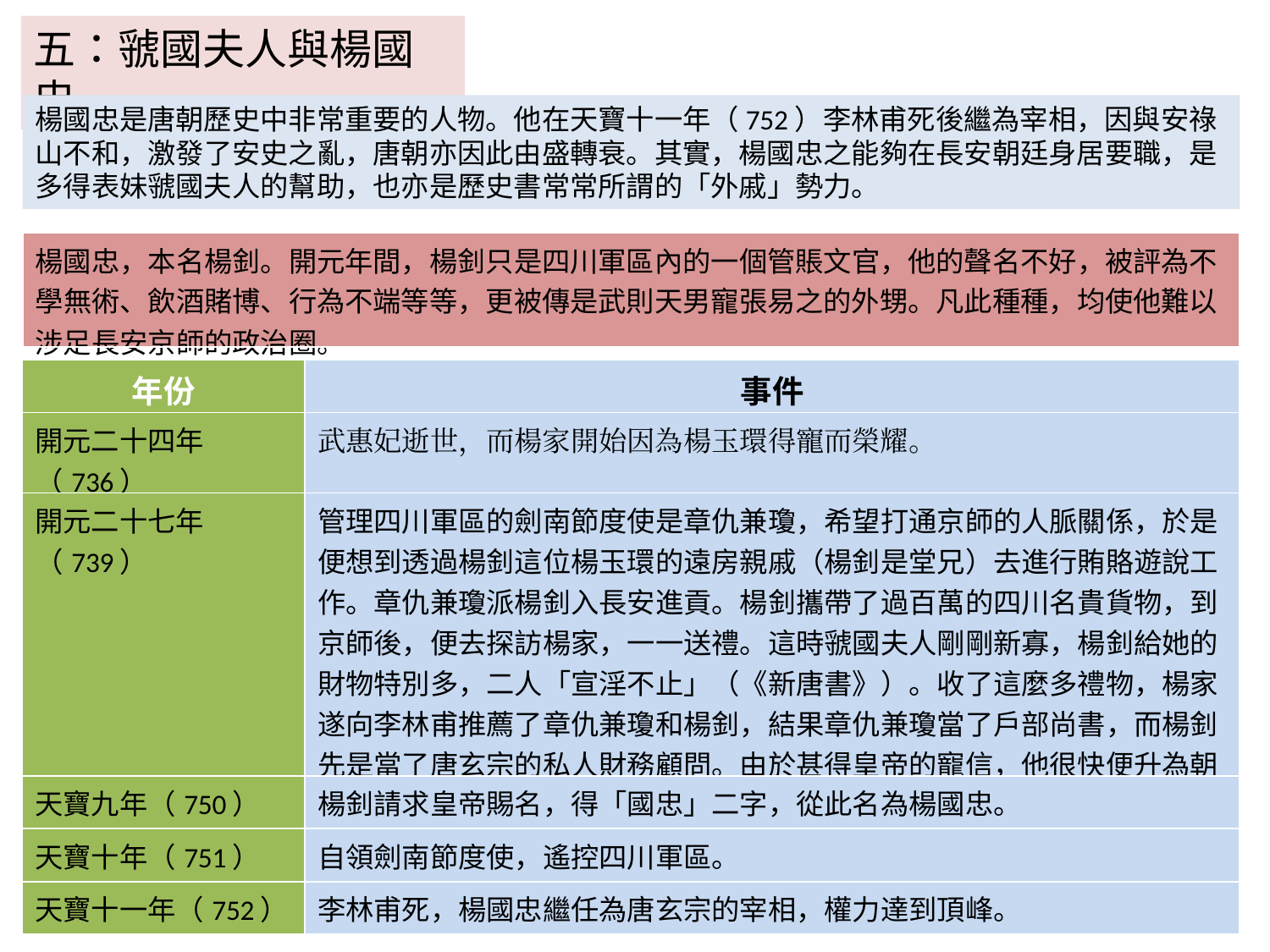

五：虢國夫人與楊國忠
楊國忠是唐朝歷史中非常重要的人物。他在天寶十一年（752）李林甫死後繼為宰相，因與安祿山不和，激發了安史之亂，唐朝亦因此由盛轉衰。其實，楊國忠之能夠在長安朝廷身居要職，是多得表妹虢國夫人的幫助，也亦是歷史書常常所謂的「外戚」勢力。
| 楊國忠，本名楊釗。開元年間，楊釗只是四川軍區內的一個管賬文官，他的聲名不好，被評為不學無術、飲酒賭博、行為不端等等，更被傳是武則天男寵張易之的外甥。凡此種種，均使他難以涉足長安京師的政治圈。 |
| --- |
| 年份 | 事件 |
| --- | --- |
| 開元二十四年（736） | 武惠妃逝世，而楊家開始因為楊玉環得寵而榮耀。 |
| 開元二十七年（739） | 管理四川軍區的劍南節度使是章仇兼瓊，希望打通京師的人脈關係，於是便想到透過楊釗這位楊玉環的遠房親戚（楊釗是堂兄）去進行賄賂遊說工作。章仇兼瓊派楊釗入長安進貢。楊釗攜帶了過百萬的四川名貴貨物，到京師後，便去探訪楊家，一一送禮。這時虢國夫人剛剛新寡，楊釗給她的財物特別多，二人「宣淫不止」（《新唐書》）。收了這麼多禮物，楊家遂向李林甫推薦了章仇兼瓊和楊釗，結果章仇兼瓊當了戶部尚書，而楊釗先是當了唐玄宗的私人財務顧問。由於甚得皇帝的寵信，他很快便升為朝廷內的監察御史，專責彈劾失職官員，相當有權力。 |
| 天寶九年（750） | 楊釗請求皇帝賜名，得「國忠」二字，從此名為楊國忠。 |
| 天寶十年（751） | 自領劍南節度使，遙控四川軍區。 |
| 天寶十一年（752） | 李林甫死，楊國忠繼任為唐玄宗的宰相，權力達到頂峰。 |